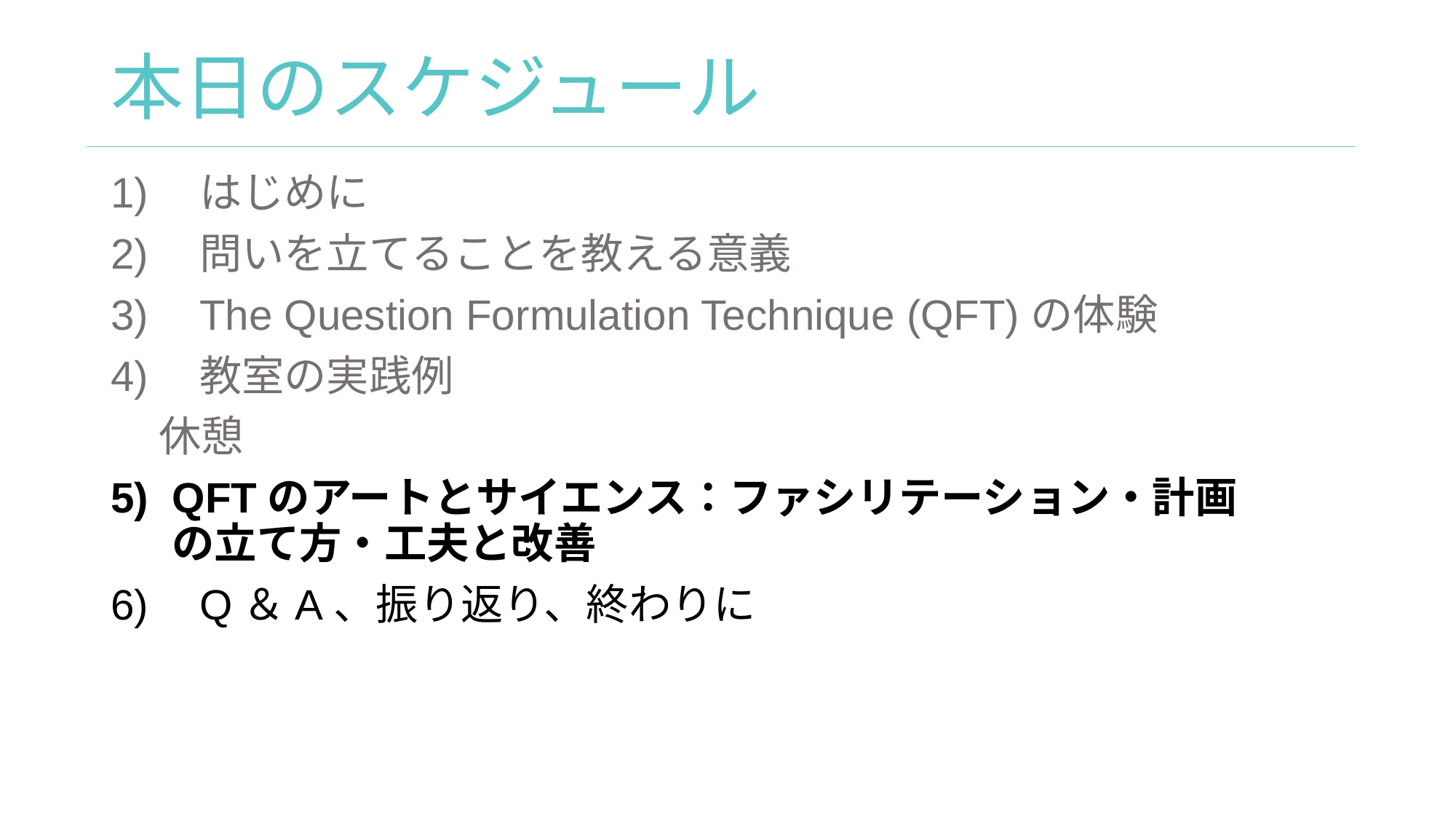

# 本日のスケジュール
はじめに
問いを立てることを教える意義
The Question Formulation Technique (QFT)の体験
教室の実践例
    休憩
QFTのアートとサイエンス：ファシリテーション・計画の立て方・工夫と改善
Q＆A、振り返り、終わりに